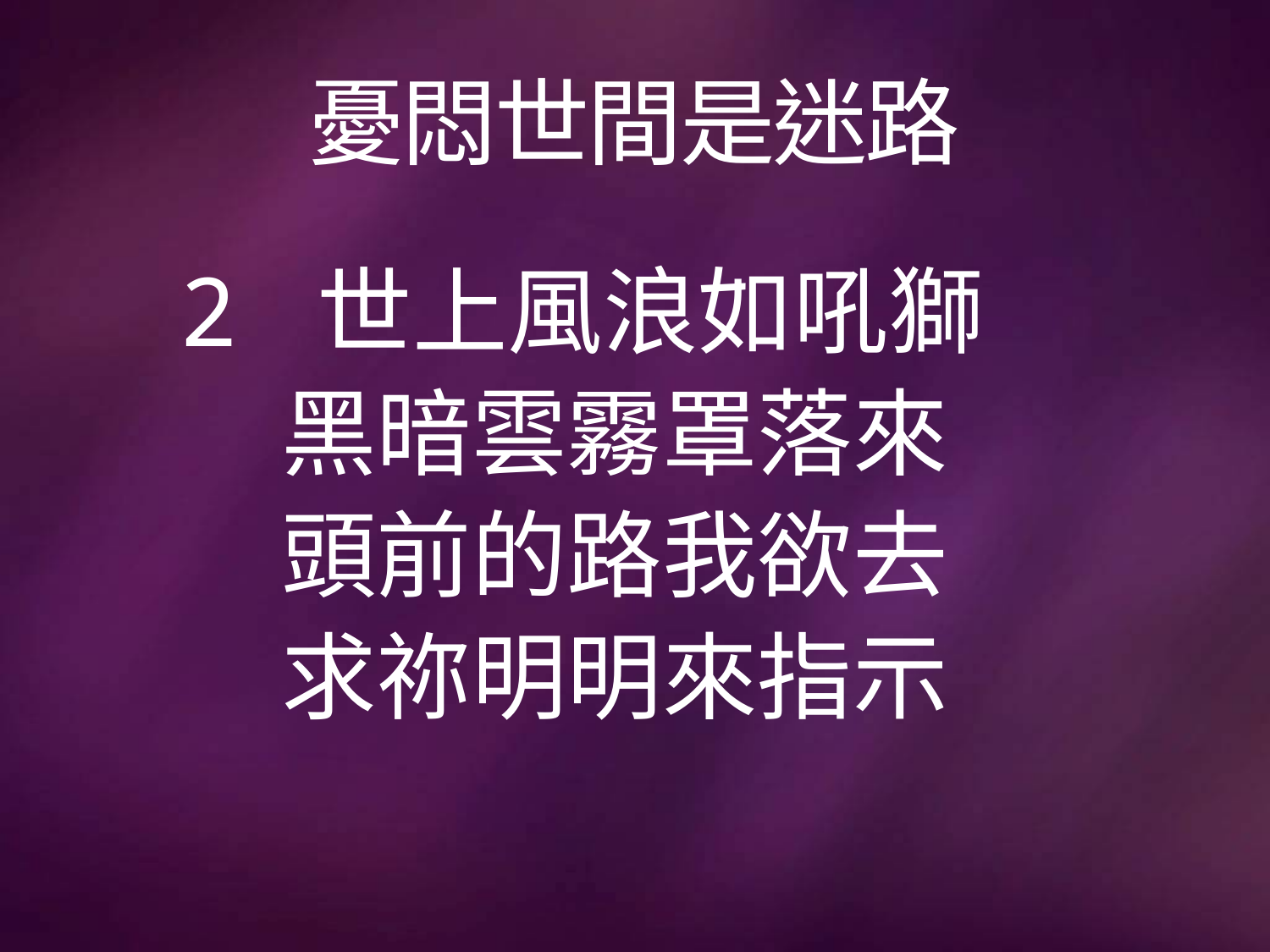

# 憂悶世間是迷路
2 世上風浪如吼獅
  黑暗雲霧罩落來
  頭前的路我欲去
  求祢明明來指示